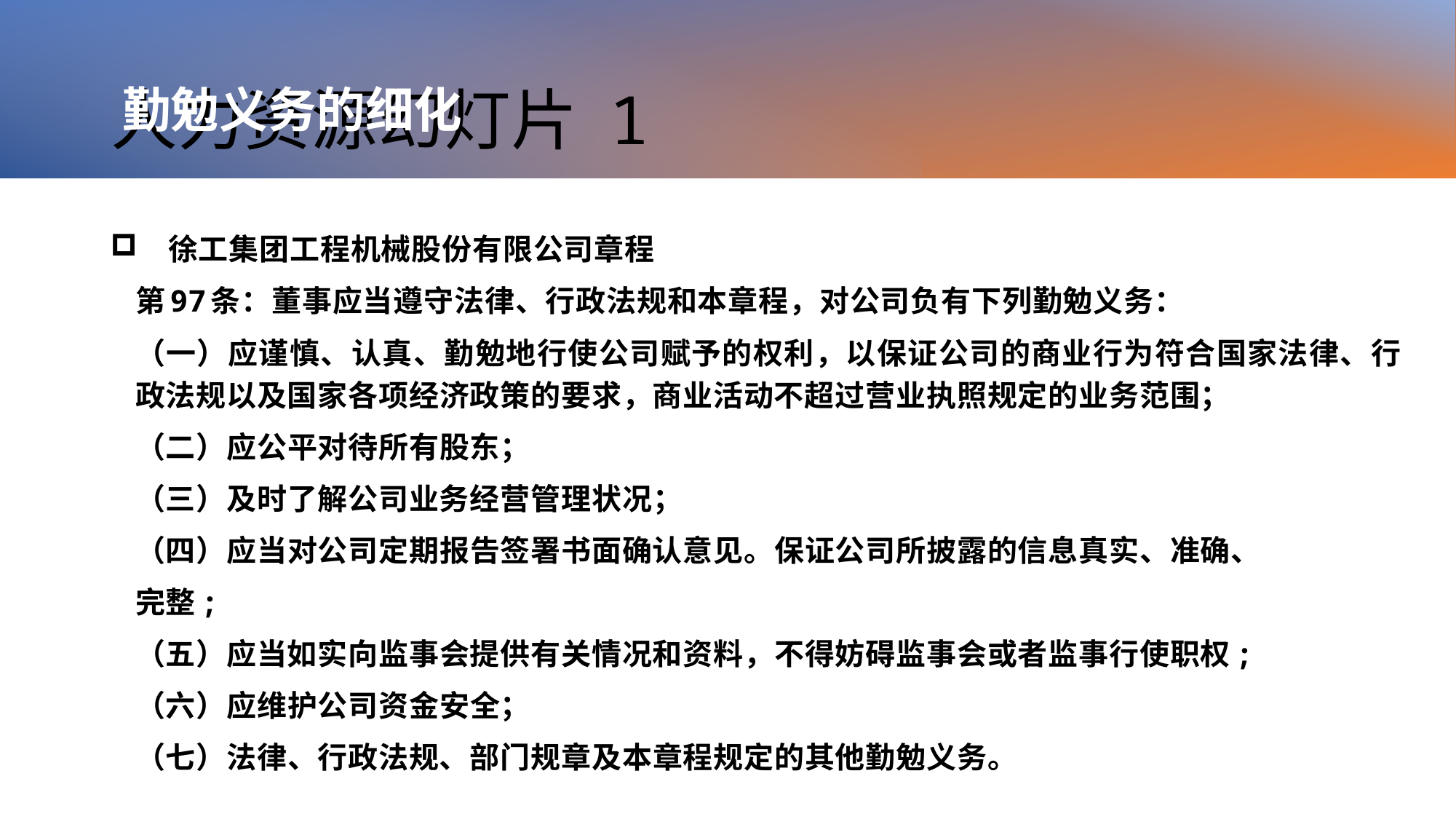

# 人力资源幻灯片 1
勤勉义务的细化
徐工集团工程机械股份有限公司章程
第97条：董事应当遵守法律、行政法规和本章程，对公司负有下列勤勉义务：
（一）应谨慎、认真、勤勉地行使公司赋予的权利，以保证公司的商业行为符合国家法律、行政法规以及国家各项经济政策的要求，商业活动不超过营业执照规定的业务范围；
（二）应公平对待所有股东；
（三）及时了解公司业务经营管理状况；
（四）应当对公司定期报告签署书面确认意见。保证公司所披露的信息真实、准确、
完整;
（五）应当如实向监事会提供有关情况和资料，不得妨碍监事会或者监事行使职权;
（六）应维护公司资金安全；
（七）法律、行政法规、部门规章及本章程规定的其他勤勉义务。